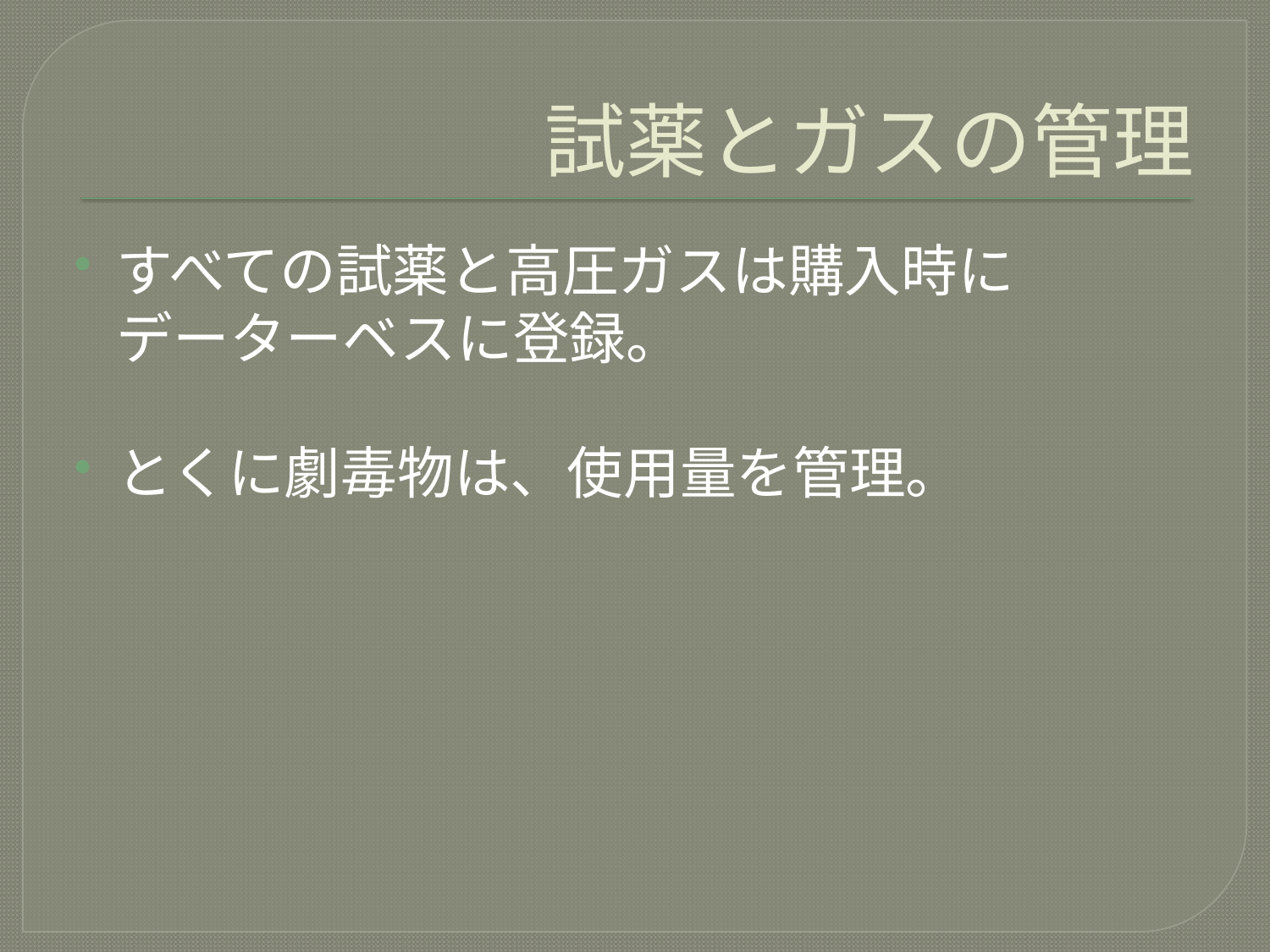

# 試薬とガスの管理
すべての試薬と高圧ガスは購入時にデーターベスに登録。
とくに劇毒物は、使用量を管理。